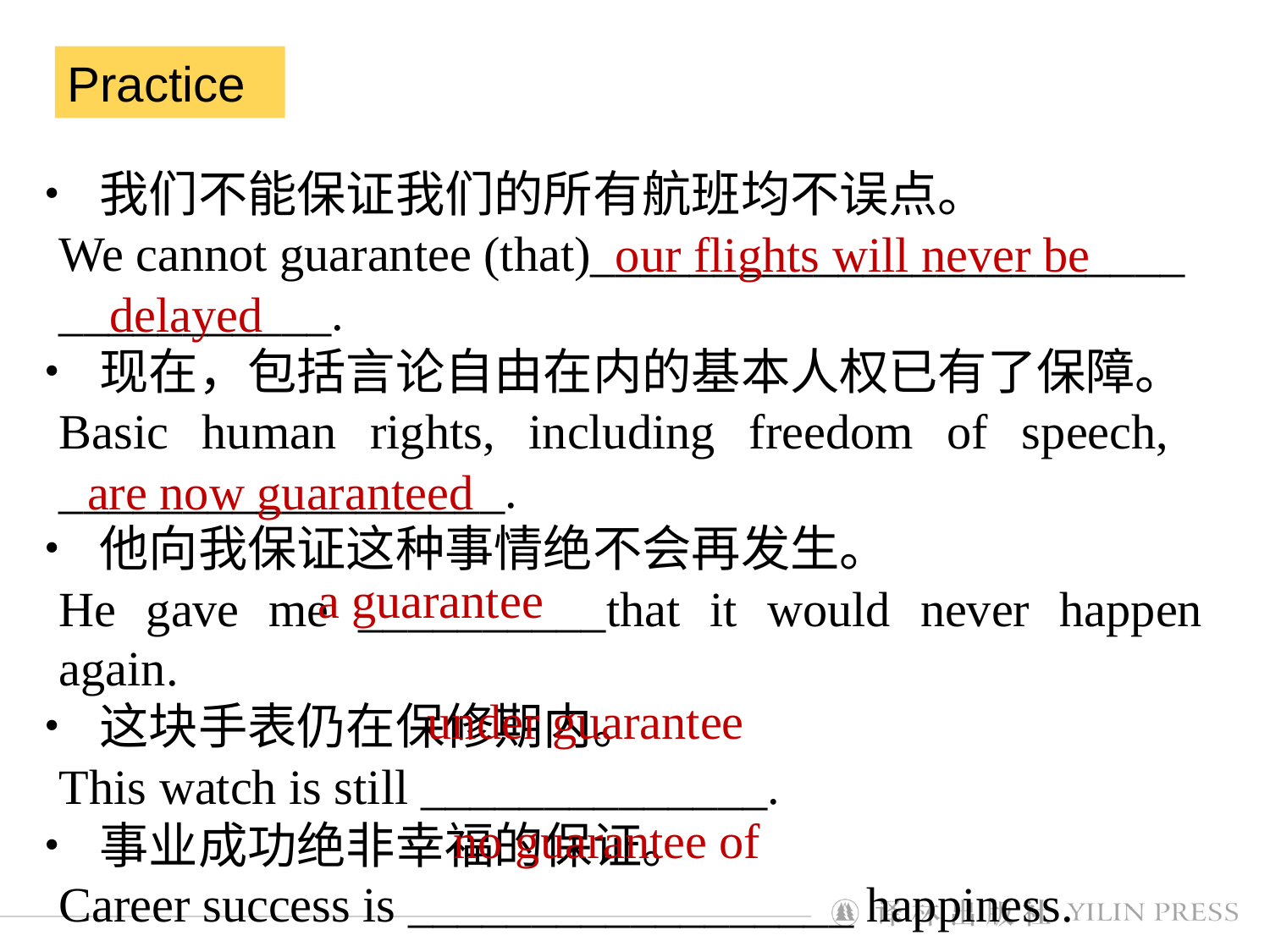

Practice
• 我们不能保证我们的所有航班均不误点。
We cannot guarantee (that)________________________
___________.
• 现在，包括言论自由在内的基本人权已有了保障。
Basic human rights, including freedom of speech,  __________________.
• 他向我保证这种事情绝不会再发生。
He gave me __________that it would never happen again.
• 这块手表仍在保修期内。
This watch is still ______________.
• 事业成功绝非幸福的保证。
Career success is __________________ happiness.
our flights will never be
delayed
are now guaranteed
a guarantee
under guarantee
no guarantee of